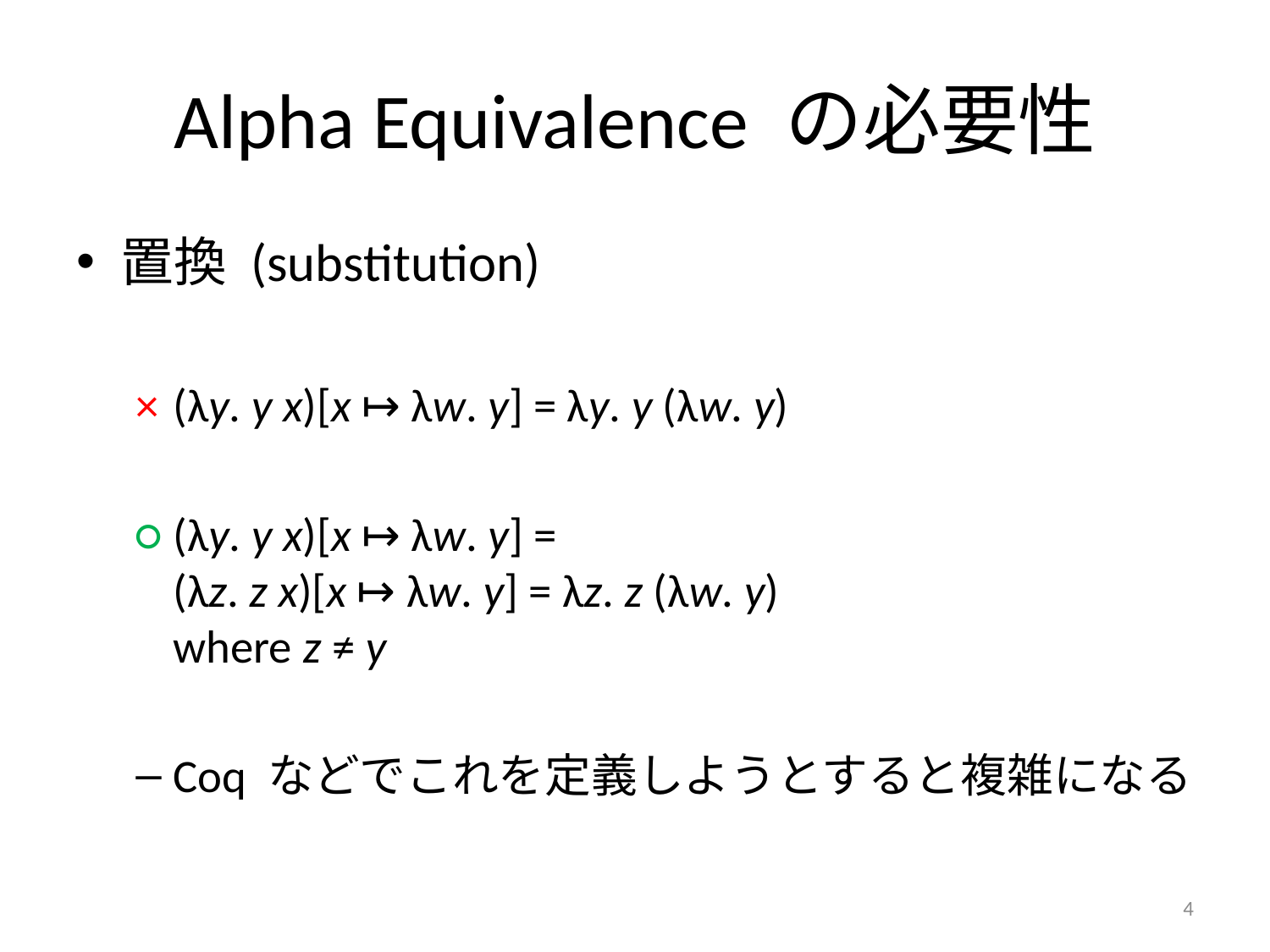

# Alpha Equivalence の必要性
置換 (substitution)

×	(λy. y x)[x ↦ λw. y] = λy. y (λw. y)

○	(λy. y x)[x ↦ λw. y] =
	(λz. z x)[x ↦ λw. y] = λz. z (λw. y)
		where z ≠ y

Coq などでこれを定義しようとすると複雑になる
4